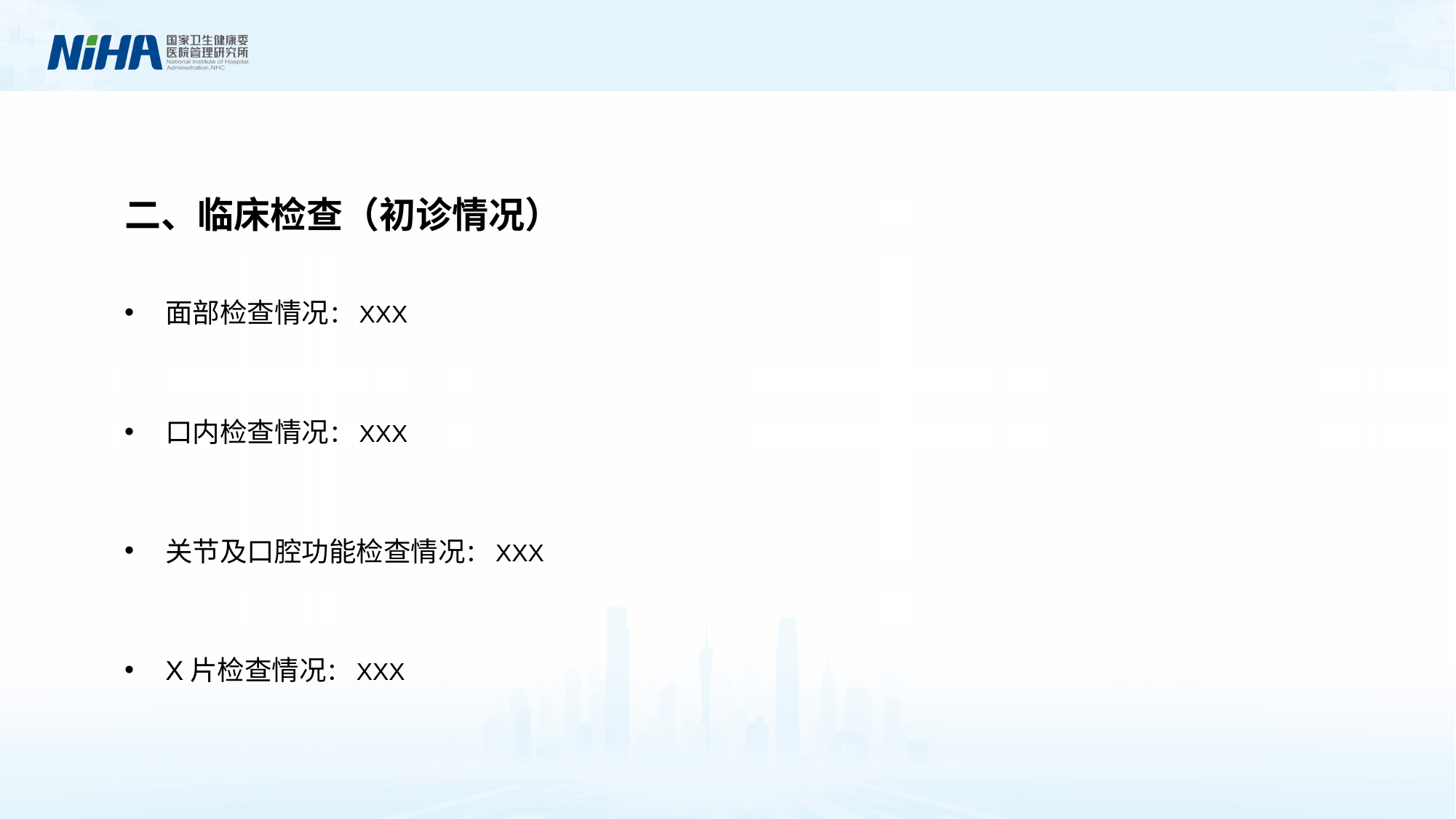

二、临床检查（初诊情况）
面部检查情况：XXX
口内检查情况：XXX
关节及口腔功能检查情况：XXX
X片检查情况：XXX